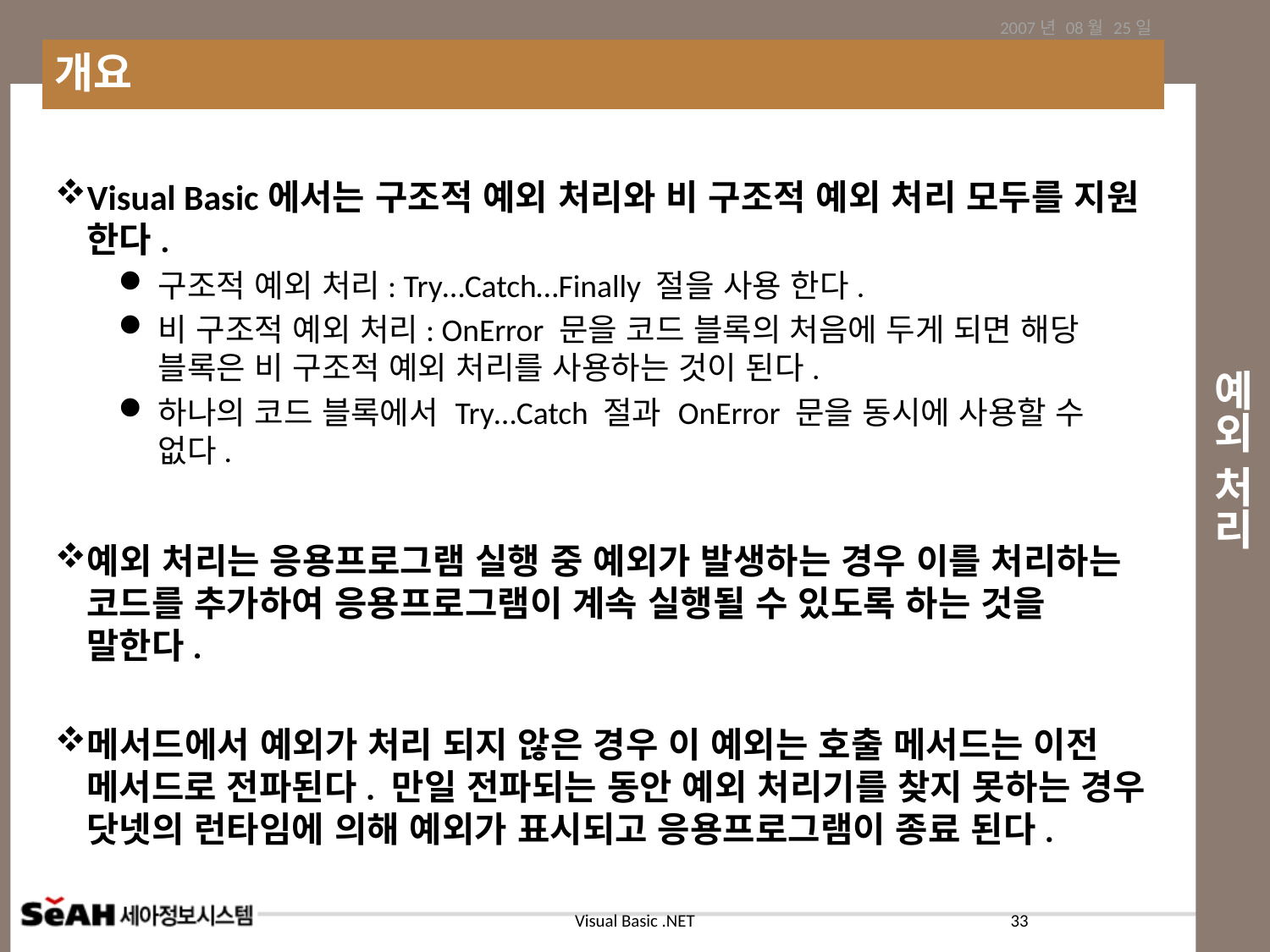

2007년 08월 25일
개요
# 예외 처리

Visual Basic에서는 구조적 예외 처리와 비 구조적 예외 처리 모두를 지원 한다.
구조적 예외 처리: Try…Catch…Finally 절을 사용 한다.
비 구조적 예외 처리: OnError 문을 코드 블록의 처음에 두게 되면 해당 블록은 비 구조적 예외 처리를 사용하는 것이 된다.
하나의 코드 블록에서 Try…Catch 절과 OnError 문을 동시에 사용할 수 없다.

예외 처리는 응용프로그램 실행 중 예외가 발생하는 경우 이를 처리하는 코드를 추가하여 응용프로그램이 계속 실행될 수 있도록 하는 것을 말한다.

메서드에서 예외가 처리 되지 않은 경우 이 예외는 호출 메서드는 이전 메서드로 전파된다. 만일 전파되는 동안 예외 처리기를 찾지 못하는 경우 닷넷의 런타임에 의해 예외가 표시되고 응용프로그램이 종료 된다.
33
Visual Basic .NET